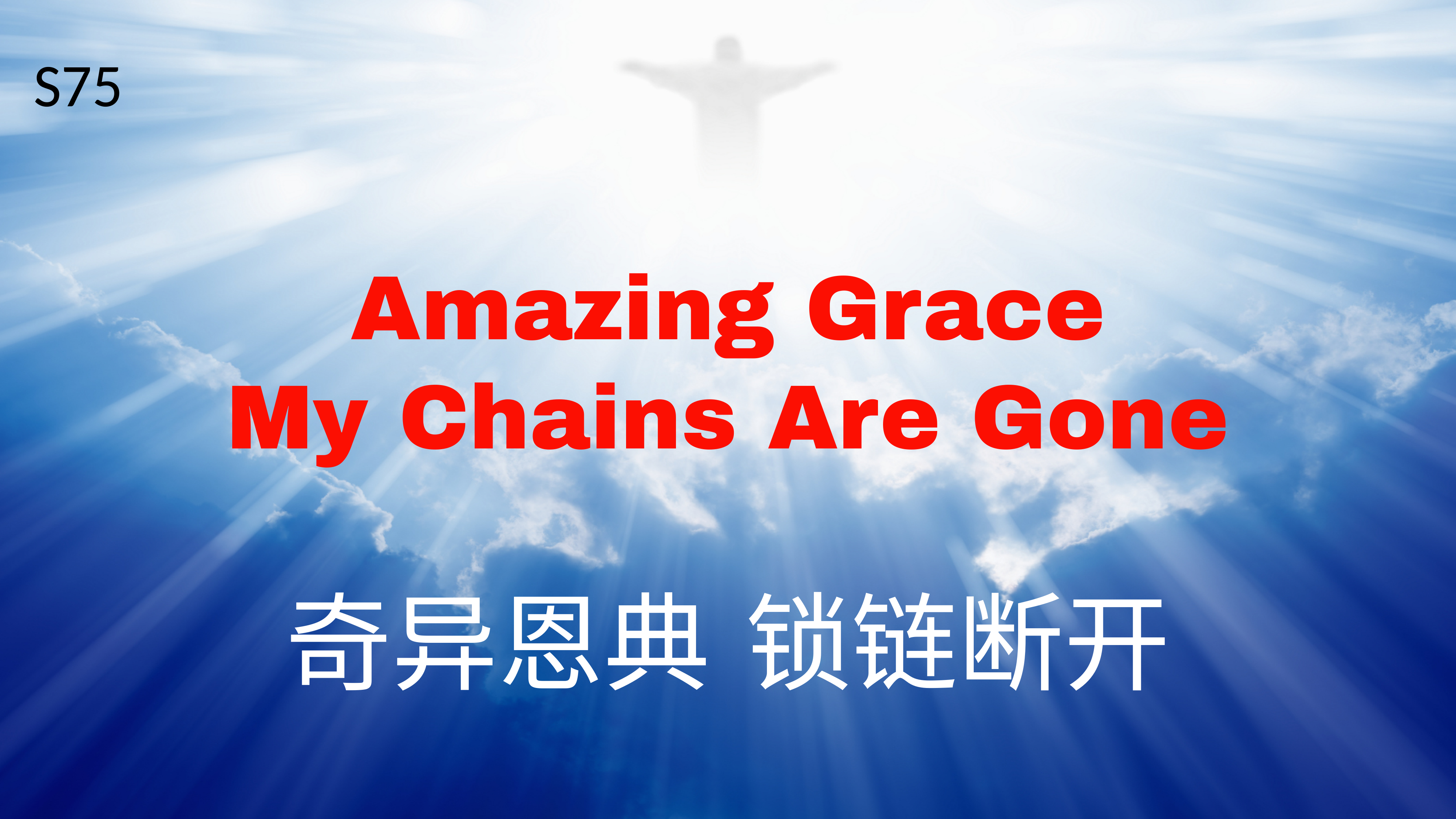

S75
# Amazing Grace
My Chains Are Gone
奇异恩典 锁链断开